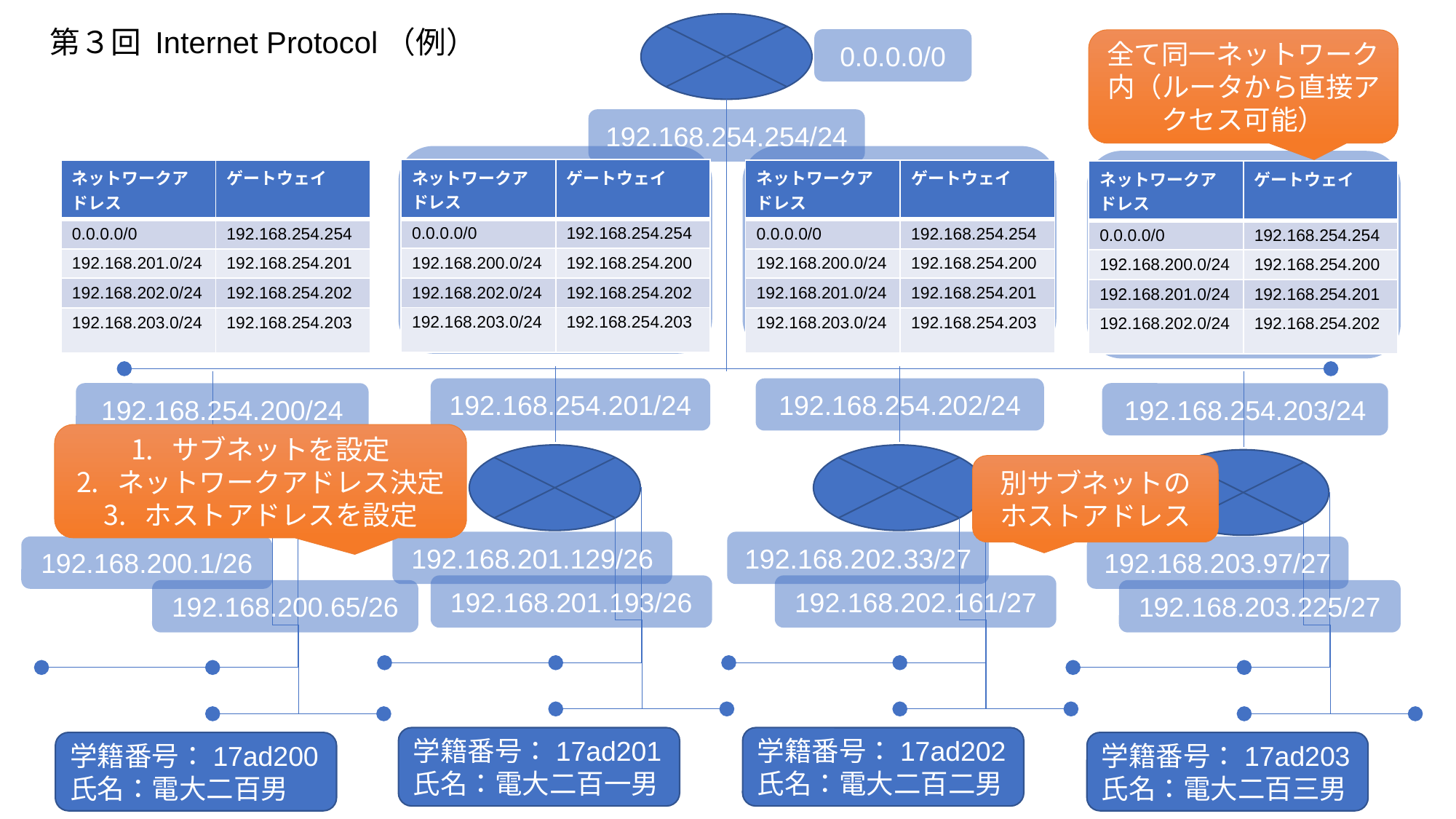

# 第３回 Internet Protocol（例）
0.0.0.0/0
全て同一ネットワーク内（ルータから直接アクセス可能）
192.168.254.254/24

192.168.254.201/24

192.168.201.129/26
192.168.201.193/26
学籍番号：17ad201
氏名：電大二百一男

192.168.254.202/24

192.168.202.33/27
192.168.202.161/27
学籍番号：17ad202
氏名：電大二百二男

192.168.254.203/24

192.168.203.97/27
192.168.203.225/27
学籍番号：17ad203
氏名：電大二百三男
| ネットワークアドレス | ゲートウェイ |
| --- | --- |
| 0.0.0.0/0 | 192.168.254.254 |
| 192.168.200.0/24 | 192.168.254.200 |
| 192.168.202.0/24 | 192.168.254.202 |
| 192.168.203.0/24 | 192.168.254.203 |
| ネットワークアドレス | ゲートウェイ |
| --- | --- |
| 0.0.0.0/0 | 192.168.254.254 |
| 192.168.200.0/24 | 192.168.254.200 |
| 192.168.201.0/24 | 192.168.254.201 |
| 192.168.203.0/24 | 192.168.254.203 |
| ネットワークアドレス | ゲートウェイ |
| --- | --- |
| 0.0.0.0/0 | 192.168.254.254 |
| 192.168.201.0/24 | 192.168.254.201 |
| 192.168.202.0/24 | 192.168.254.202 |
| 192.168.203.0/24 | 192.168.254.203 |
| ネットワークアドレス | ゲートウェイ |
| --- | --- |
| 0.0.0.0/0 | 192.168.254.254 |
| 192.168.200.0/24 | 192.168.254.200 |
| 192.168.201.0/24 | 192.168.254.201 |
| 192.168.202.0/24 | 192.168.254.202 |
192.168.254.200/24

192.168.200.1/26
192.168.200.65/26
学籍番号：17ad200
氏名：電大二百男
サブネットを設定
ネットワークアドレス決定
ホストアドレスを設定
別サブネットのホストアドレス